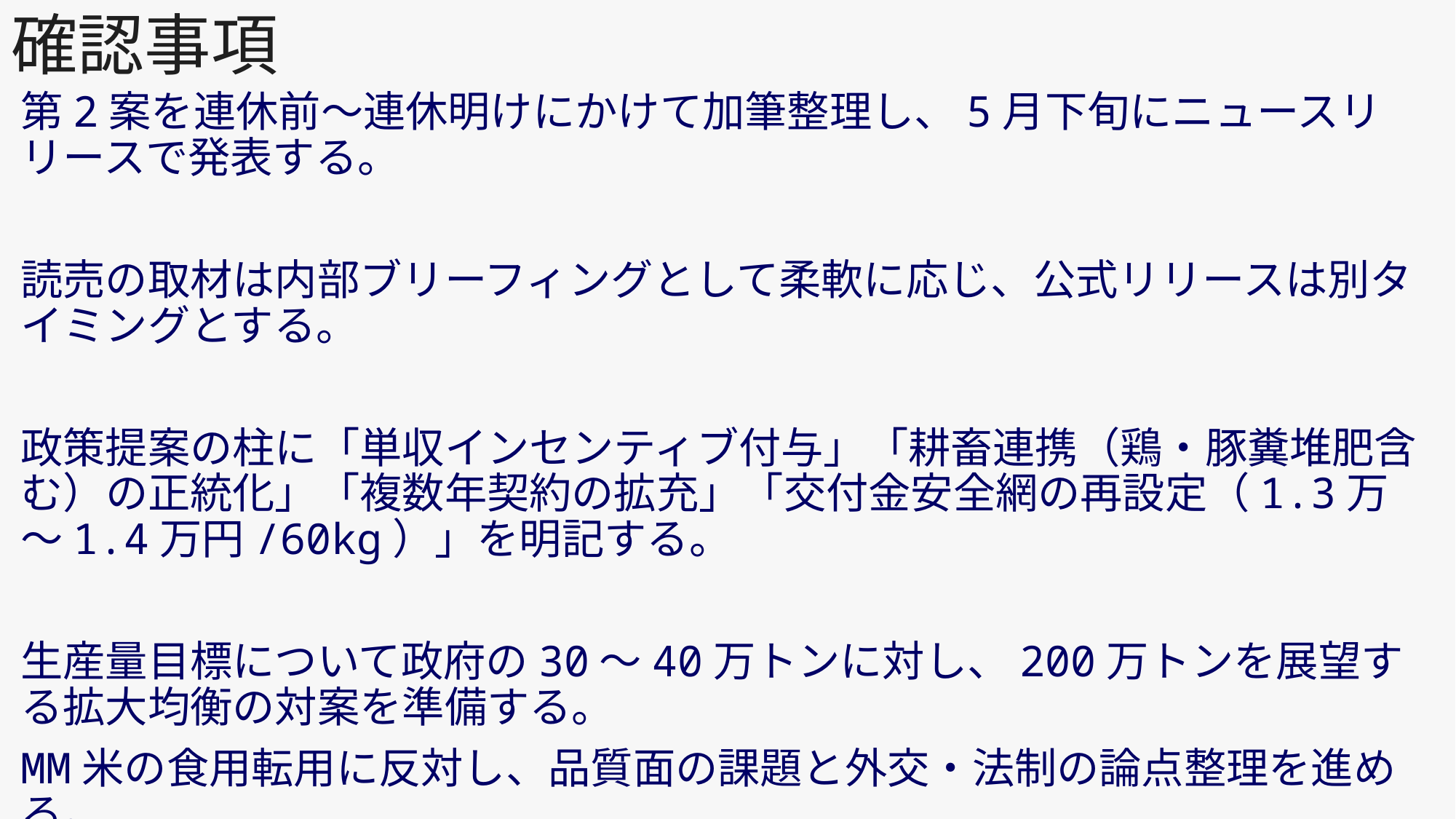

# 確認事項
第2案を連休前～連休明けにかけて加筆整理し、5月下旬にニュースリリースで発表する。

読売の取材は内部ブリーフィングとして柔軟に応じ、公式リリースは別タイミングとする。

政策提案の柱に「単収インセンティブ付与」「耕畜連携（鶏・豚糞堆肥含む）の正統化」「複数年契約の拡充」「交付金安全網の再設定（1.3万～1.4万円/60kg）」を明記する。

生産量目標について政府の30～40万トンに対し、200万トンを展望する拡大均衡の対案を準備する。
MM米の食用転用に反対し、品質面の課題と外交・法制の論点整理を進める。